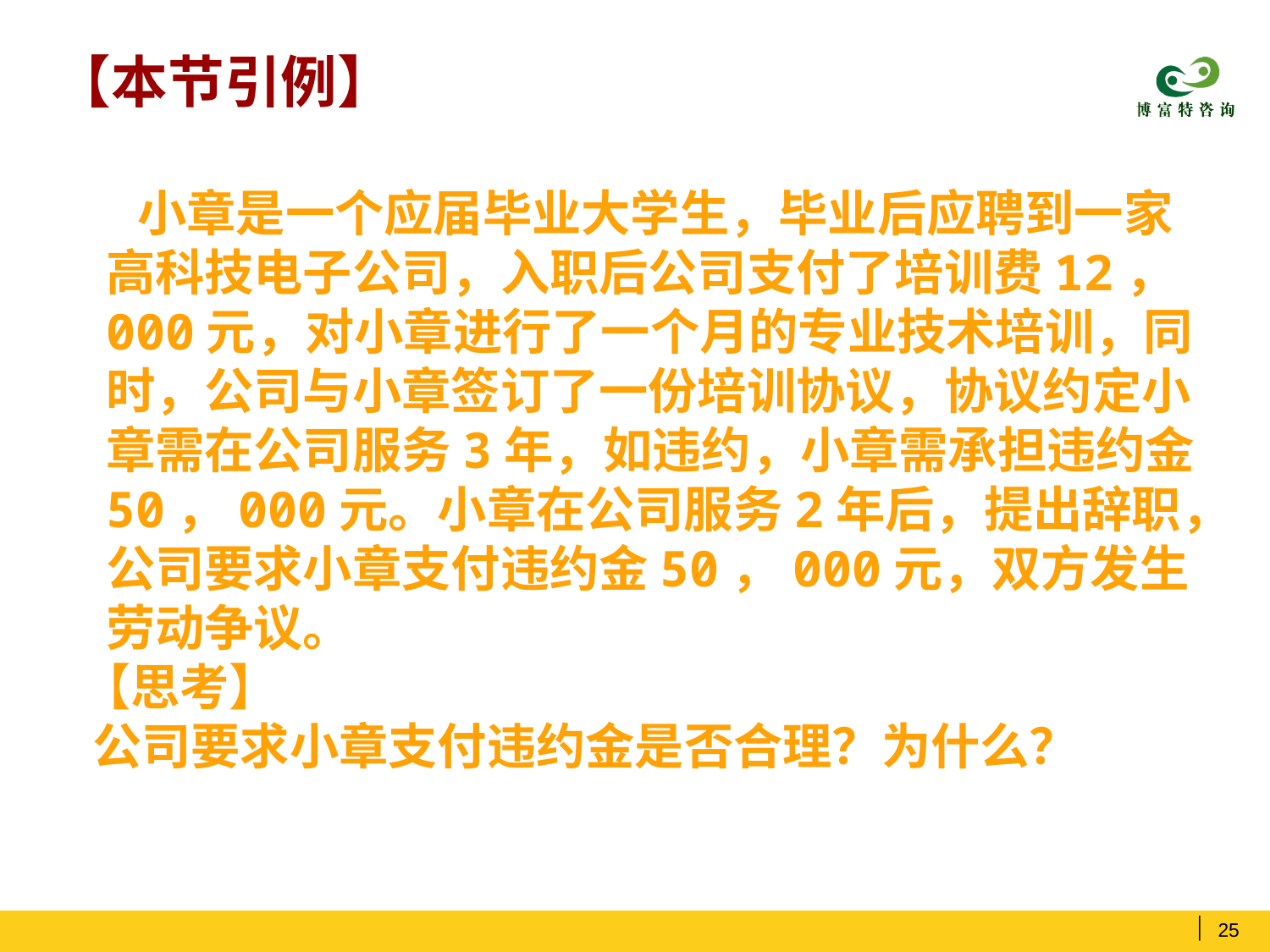

# 【本节引例】
      小章是一个应届毕业大学生，毕业后应聘到一家高科技电子公司，入职后公司支付了培训费12，000元，对小章进行了一个月的专业技术培训，同时，公司与小章签订了一份培训协议，协议约定小章需在公司服务3年，如违约，小章需承担违约金50，000元。小章在公司服务2年后，提出辞职，公司要求小章支付违约金50，000元，双方发生劳动争议。
 【思考】
  公司要求小章支付违约金是否合理？为什么？